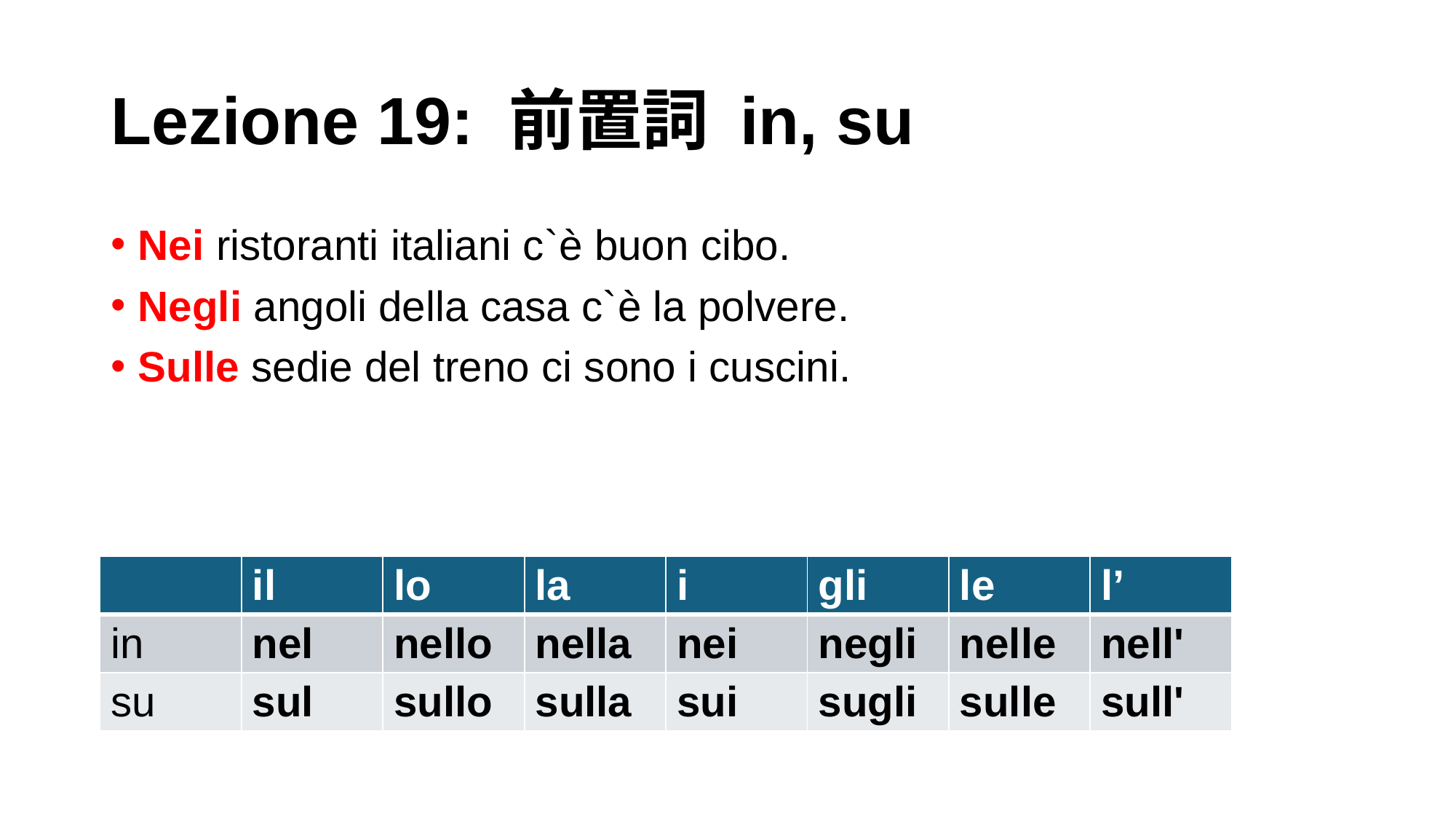

# Lezione 19: 前置詞 in, su
Nei ristoranti italiani c`è buon cibo.
Negli angoli della casa c`è la polvere.
Sulle sedie del treno ci sono i cuscini.
|  | il | lo | la | i | gli | le | l’ |
| --- | --- | --- | --- | --- | --- | --- | --- |
| in | nel | nello | nella | nei | negli | nelle | nell' |
| su | sul | sullo | sulla | sui | sugli | sulle | sull' |